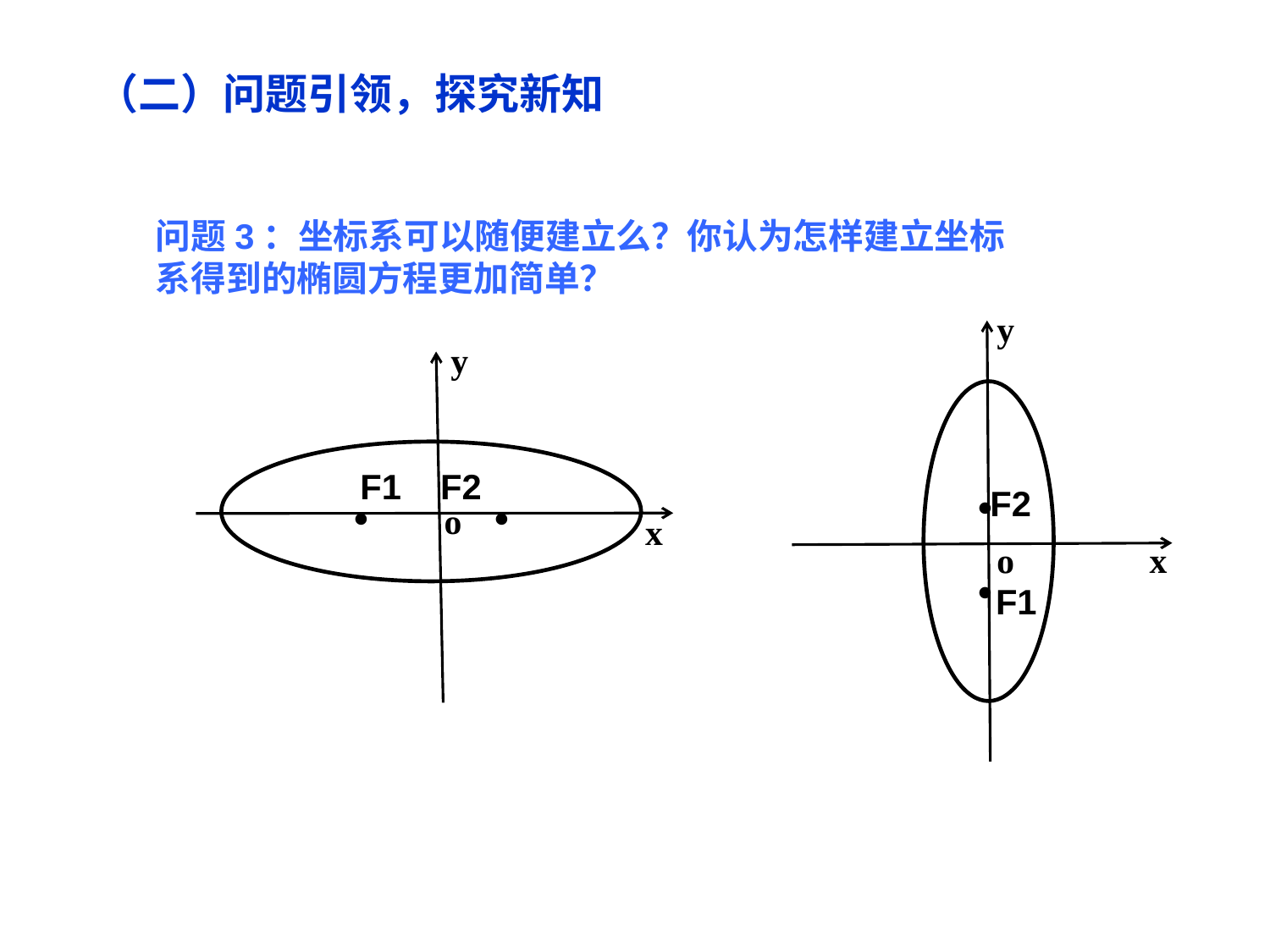

（二）问题引领，探究新知
问题3：坐标系可以随便建立么？你认为怎样建立坐标系得到的椭圆方程更加简单？
y
.
.
F2
x
F1
o
y
o
x
.       .
F1    F2